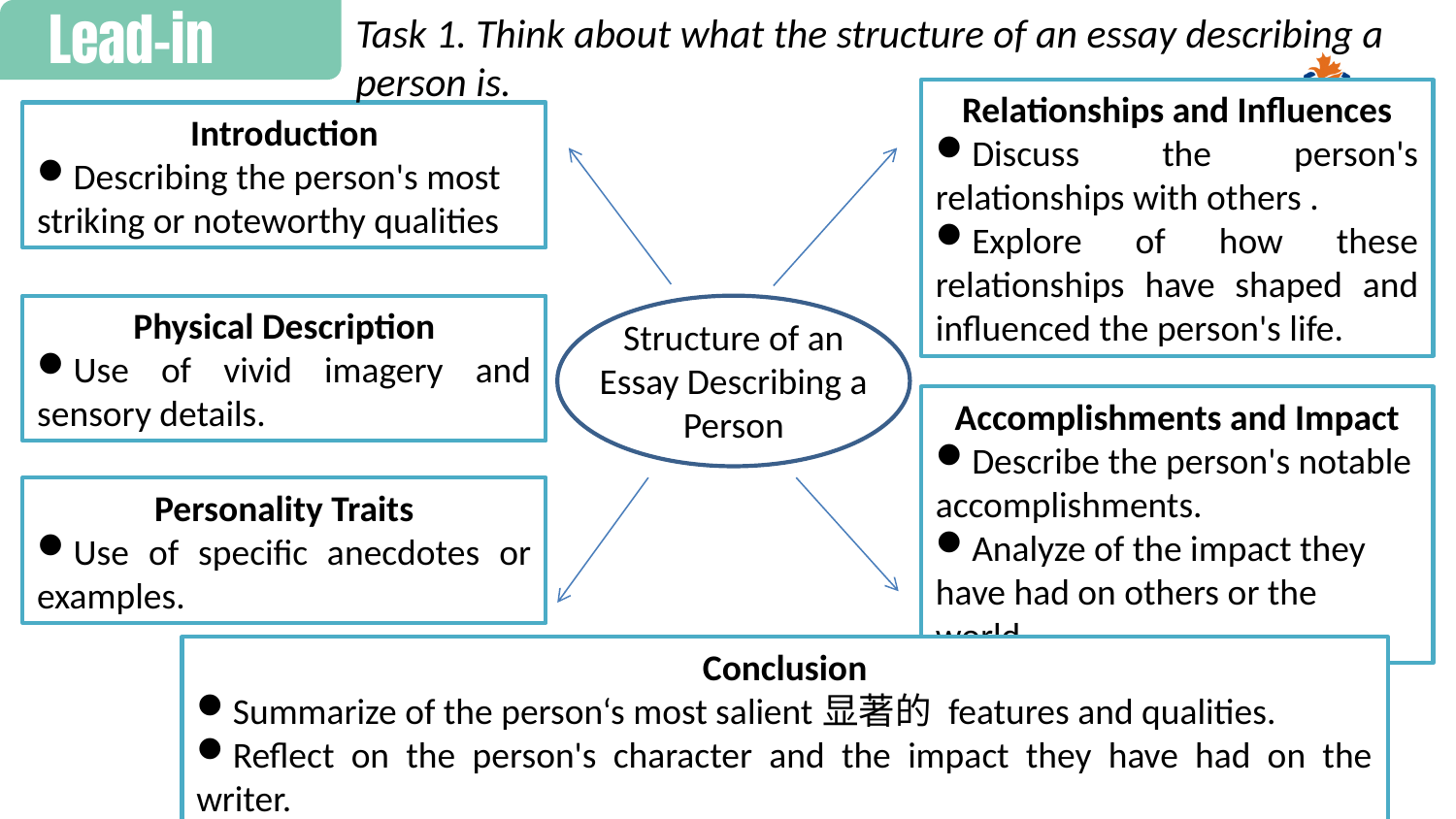

Lead-in
Task 1. Think about what the structure of an essay describing a person is.

Relationships and Influences
Discuss the person's relationships with others .
Explore of how these relationships have shaped and influenced the person's life.
Introduction
Describing the person's most striking or noteworthy qualities
Physical Description
Use of vivid imagery and sensory details.

Structure of an Essay Describing a Person
Accomplishments and Impact
Describe the person's notable accomplishments.
Analyze of the impact they have had on others or the world.
Personality Traits
Use of specific anecdotes or examples.
Conclusion
Summarize of the person‘s most salient显著的 features and qualities.
Reflect on the person's character and the impact they have had on the writer.